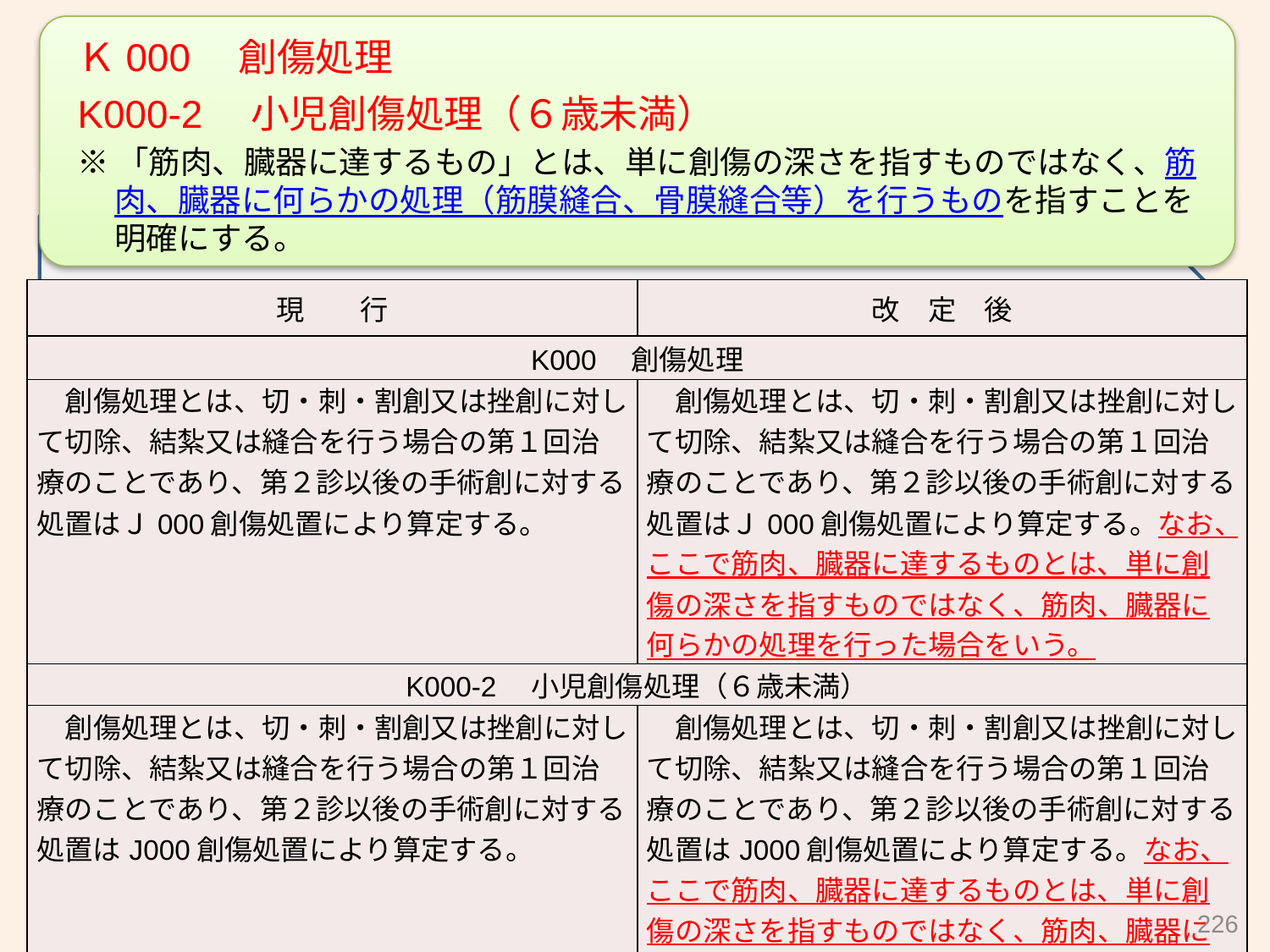

Ｋ000　創傷処理
K000-2　小児創傷処理（６歳未満）
※「筋肉、臓器に達するもの」とは、単に創傷の深さを指すものではなく、筋肉、臓器に何らかの処理（筋膜縫合、骨膜縫合等）を行うものを指すことを明確にする。

| 現　　行 | 改　定　後 |
| --- | --- |
| K000　創傷処理 |  |
| 創傷処理とは、切・刺・割創又は挫創に対して切除、結紮又は縫合を行う場合の第１回治療のことであり、第２診以後の手術創に対する処置はＪ000創傷処置により算定する。 | 創傷処理とは、切・刺・割創又は挫創に対して切除、結紮又は縫合を行う場合の第１回治療のことであり、第２診以後の手術創に対する処置はＪ000創傷処置により算定する。なお、ここで筋肉、臓器に達するものとは、単に創傷の深さを指すものではなく、筋肉、臓器に何らかの処理を行った場合をいう。 |
| K000-2　小児創傷処理（６歳未満） |  |
| 創傷処理とは、切・刺・割創又は挫創に対して切除、結紮又は縫合を行う場合の第１回治療のことであり、第２診以後の手術創に対する処置はJ000創傷処置により算定する。 | 創傷処理とは、切・刺・割創又は挫創に対して切除、結紮又は縫合を行う場合の第１回治療のことであり、第２診以後の手術創に対する処置はJ000創傷処置により算定する。なお、ここで筋肉、臓器に達するものとは、単に創傷の深さを指すものではなく、筋肉、臓器に何らかの処理を行った場合をいう。 |
226